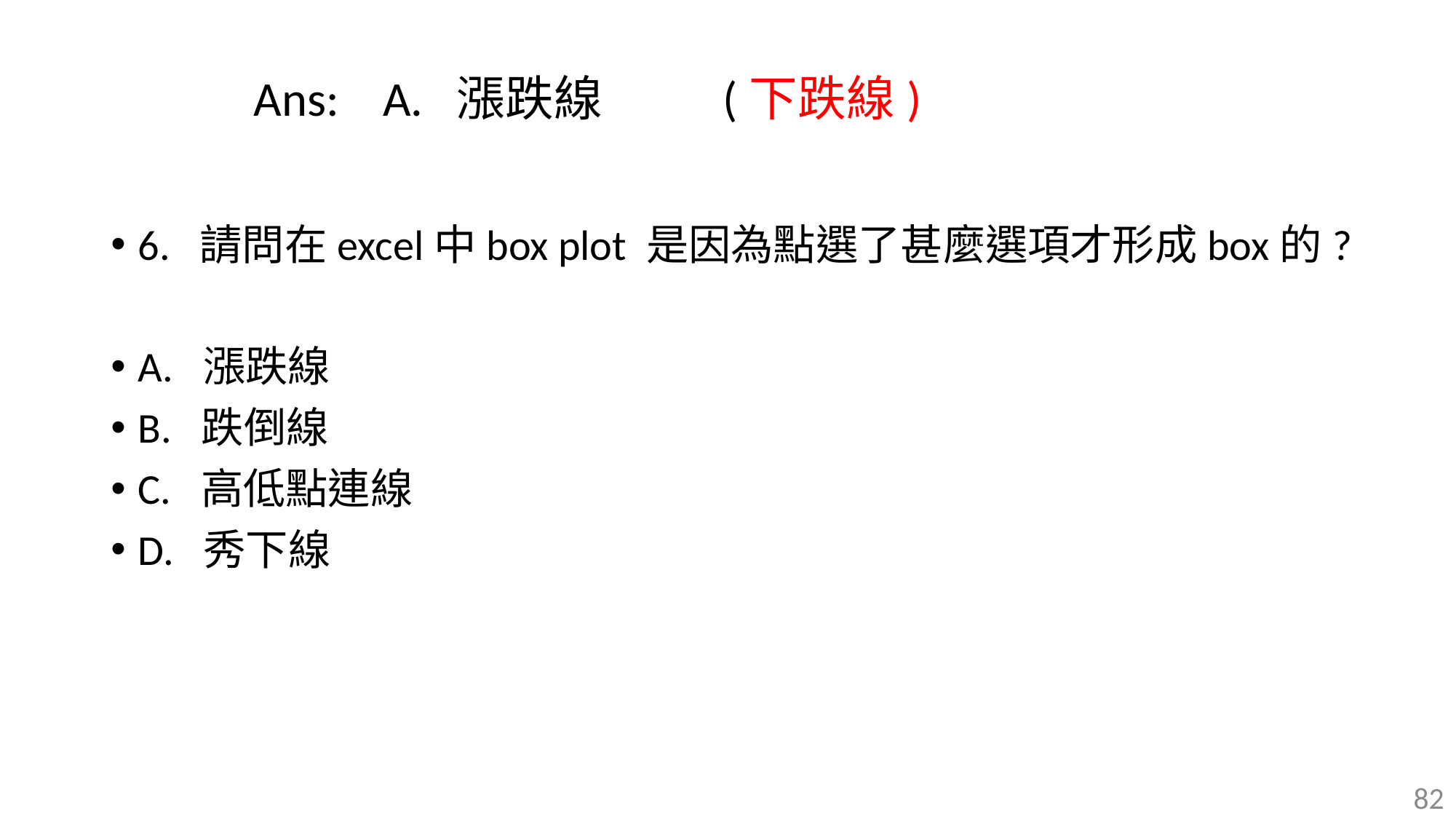

Ans:    A.  漲跌線          (下跌線)
6.  請問在excel中box plot 是因為點選了甚麼選項才形成box的?

A.  漲跌線
B.  跌倒線
C.  高低點連線
D.  秀下線
82